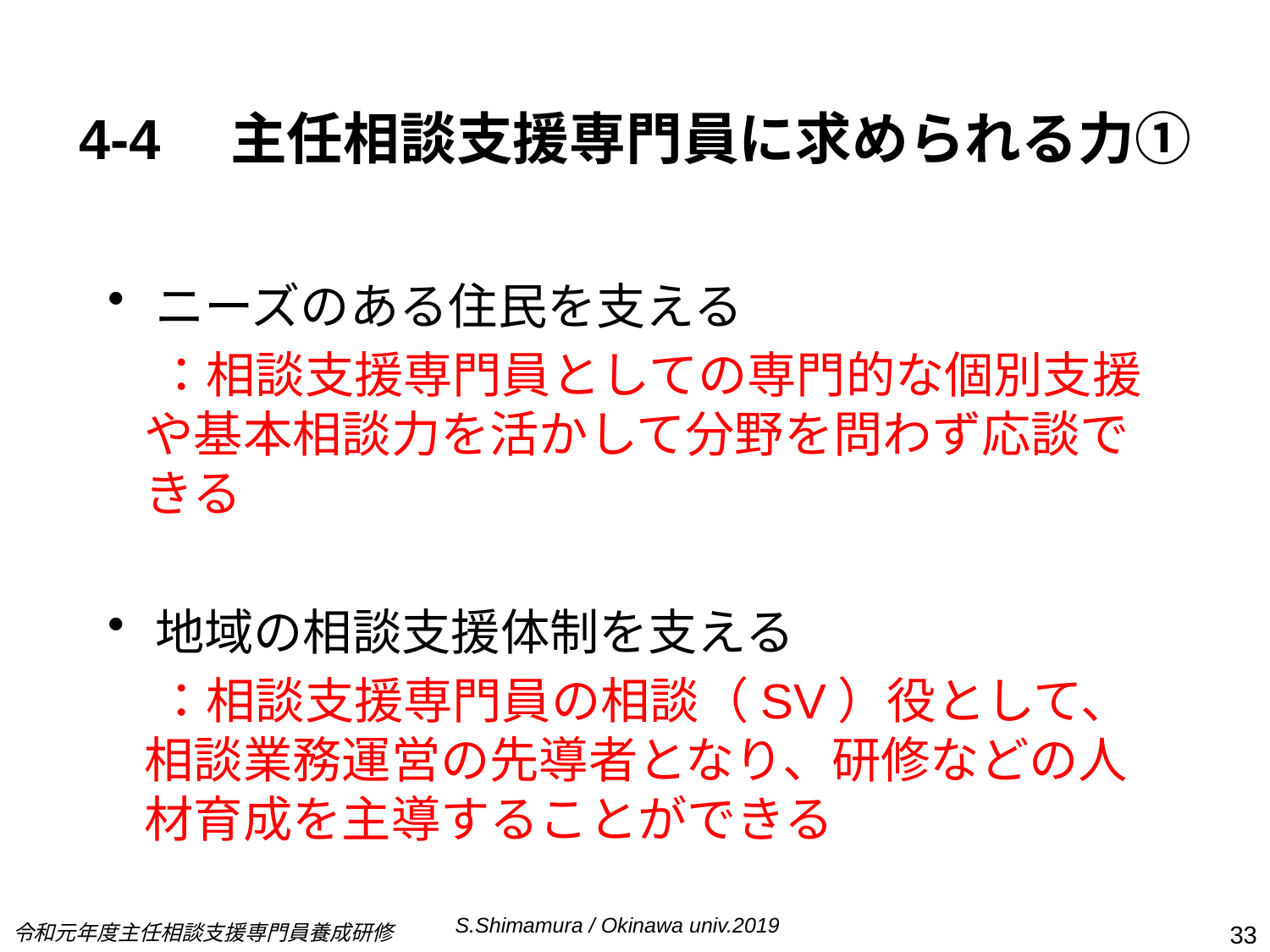

# 4-4　主任相談支援専門員に求められる力①
ニーズのある住民を支える
　：相談支援専門員としての専門的な個別支援や基本相談力を活かして分野を問わず応談できる

地域の相談支援体制を支える
　：相談支援専門員の相談（SV）役として、相談業務運営の先導者となり、研修などの人材育成を主導することができる
S.Shimamura / Okinawa univ.2019
令和元年度主任相談支援専門員養成研修
33